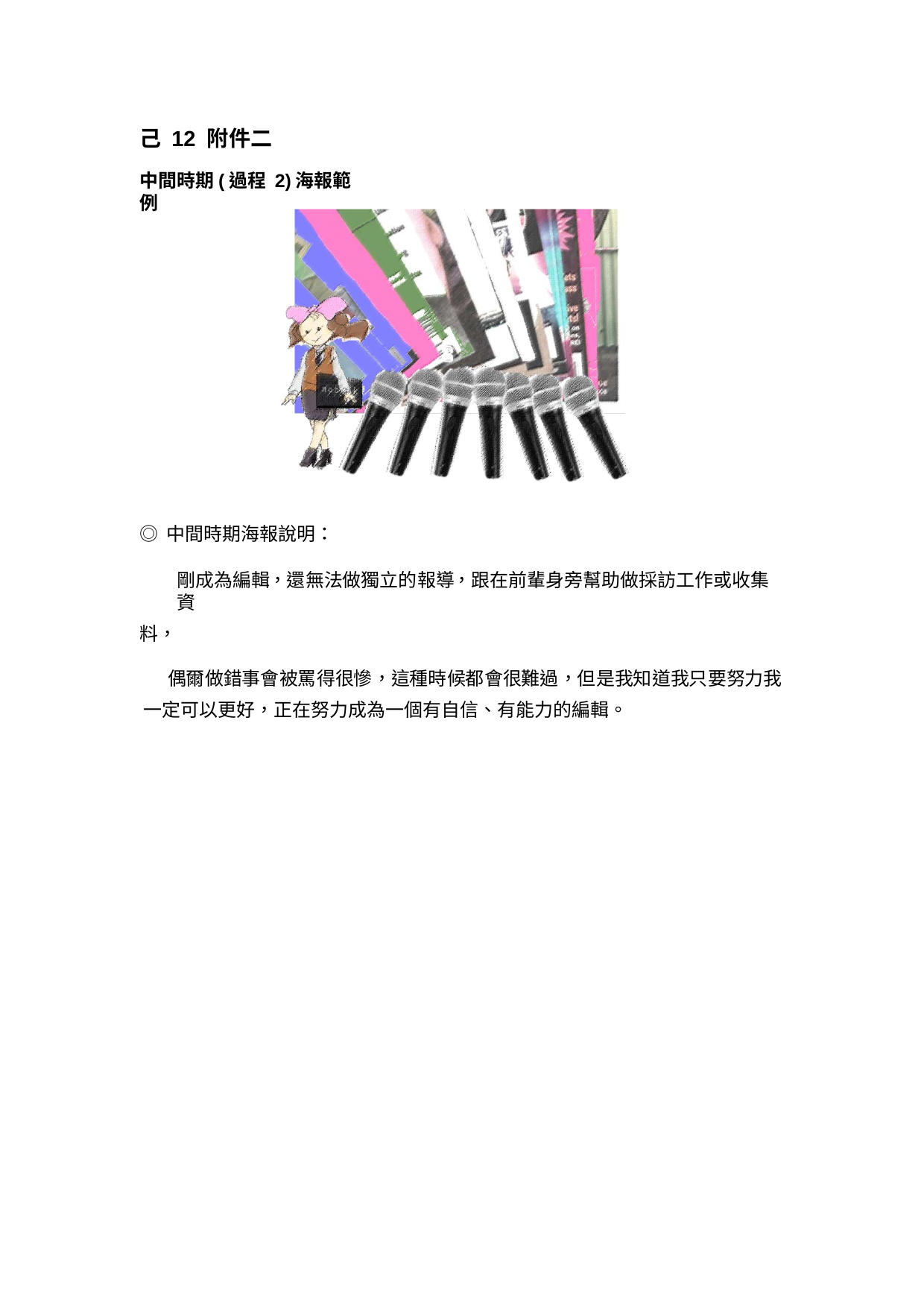

己 12 附件二
中間時期(過程 2)海報範例

◎ 中間時期海報說明：

剛成為編輯，還無法做獨立的報導，跟在前輩身旁幫助做採訪工作或收集資
料，
偶爾做錯事會被罵得很慘，這種時候都會很難過，但是我知道我只要努力我  一定可以更好，正在努力成為一個有自信、有能力的編輯。